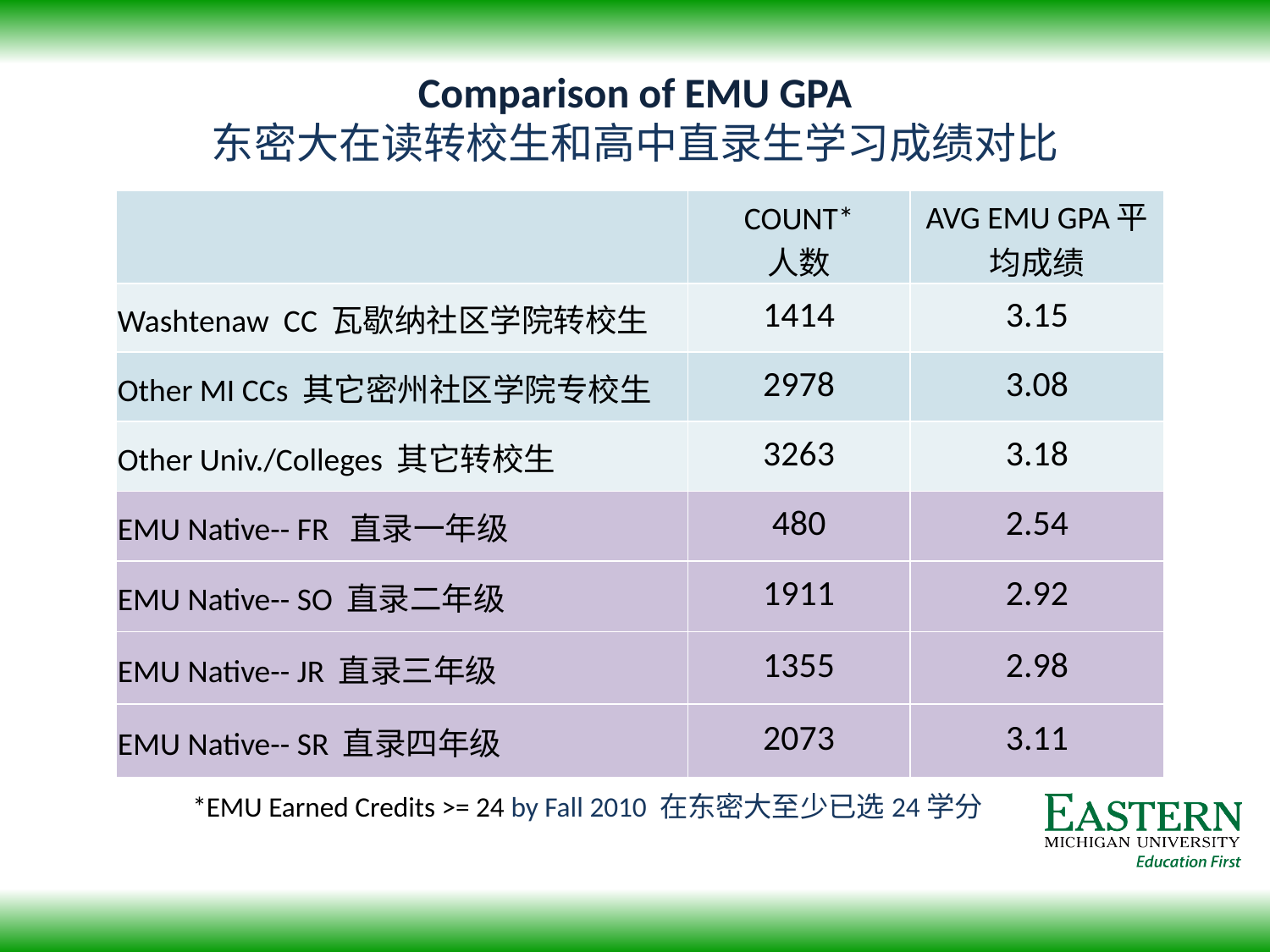

# Comparison of EMU GPA 东密大在读转校生和高中直录生学习成绩对比
|  | COUNT\* 人数 | AVG EMU GPA平均成绩 |
| --- | --- | --- |
| Washtenaw CC 瓦歇纳社区学院转校生 | 1414 | 3.15 |
| Other MI CCs 其它密州社区学院专校生 | 2978 | 3.08 |
| Other Univ./Colleges 其它转校生 | 3263 | 3.18 |
| EMU Native-- FR 直录一年级 | 480 | 2.54 |
| EMU Native-- SO 直录二年级 | 1911 | 2.92 |
| EMU Native-- JR 直录三年级 | 1355 | 2.98 |
| EMU Native-- SR 直录四年级 | 2073 | 3.11 |
*EMU Earned Credits >= 24 by Fall 2010 在东密大至少已选24学分